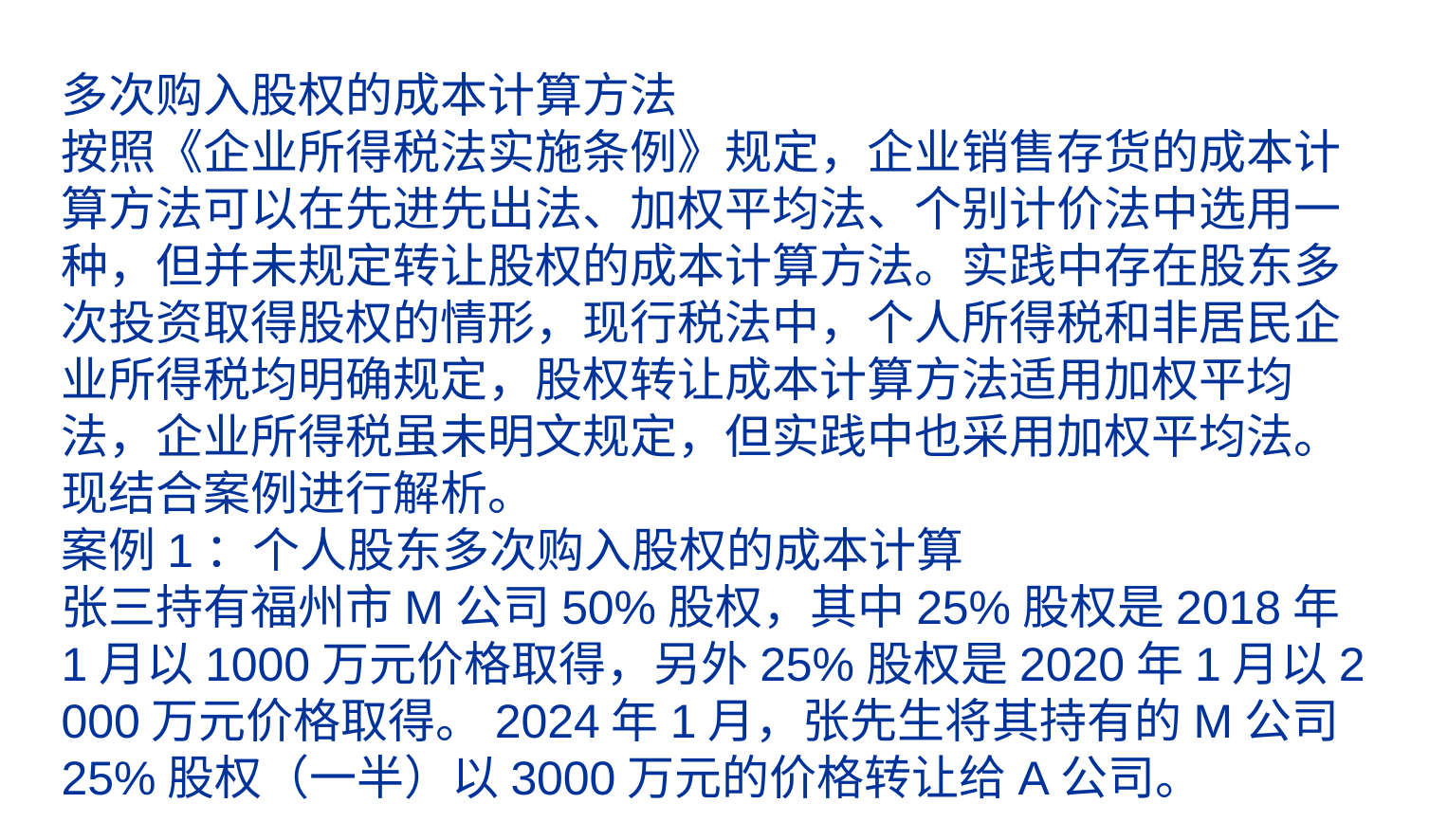

# 多次购入股权的成本计算方法 按照《企业所得税法实施条例》规定，企业销售存货的成本计算方法可以在先进先出法、加权平均法、个别计价法中选用一种，但并未规定转让股权的成本计算方法。实践中存在股东多次投资取得股权的情形，现行税法中，个人所得税和非居民企业所得税均明确规定，股权转让成本计算方法适用加权平均法，企业所得税虽未明文规定，但实践中也采用加权平均法。现结合案例进行解析。 案例1：个人股东多次购入股权的成本计算 张三持有福州市M公司50%股权，其中25%股权是2018年1月以1000万元价格取得，另外25%股权是2020年1月以2 000万元价格取得。2024年1月，张先生将其持有的M公司25%股权（一半）以3000万元的价格转让给A公司。